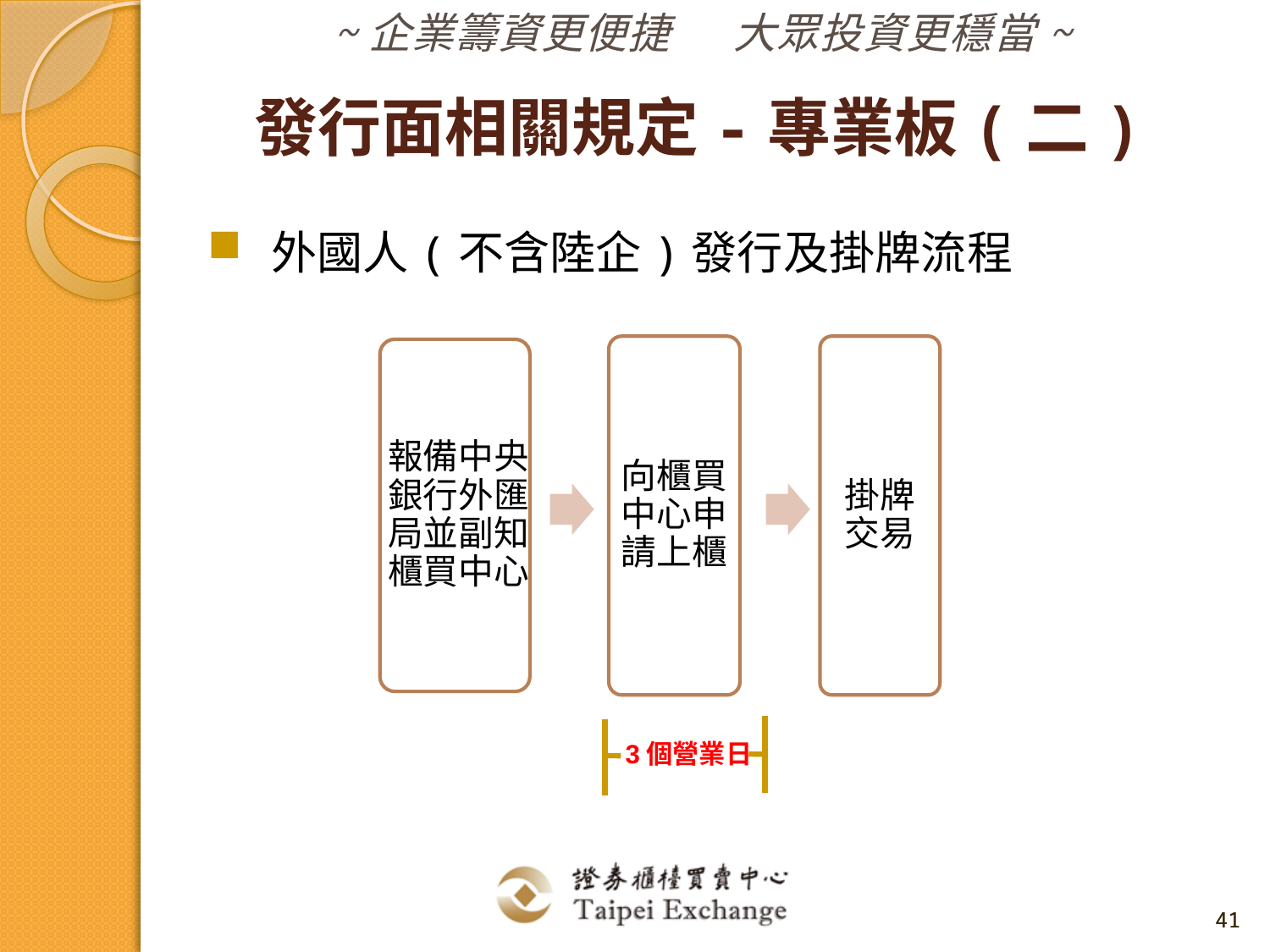

發行面相關規定-專業板(二)

外國人(不含陸企)發行及掛牌流程

向櫃買中心申請上櫃

掛牌交易

報備中央銀行外匯局並副知櫃買中心

3個營業日
41
41